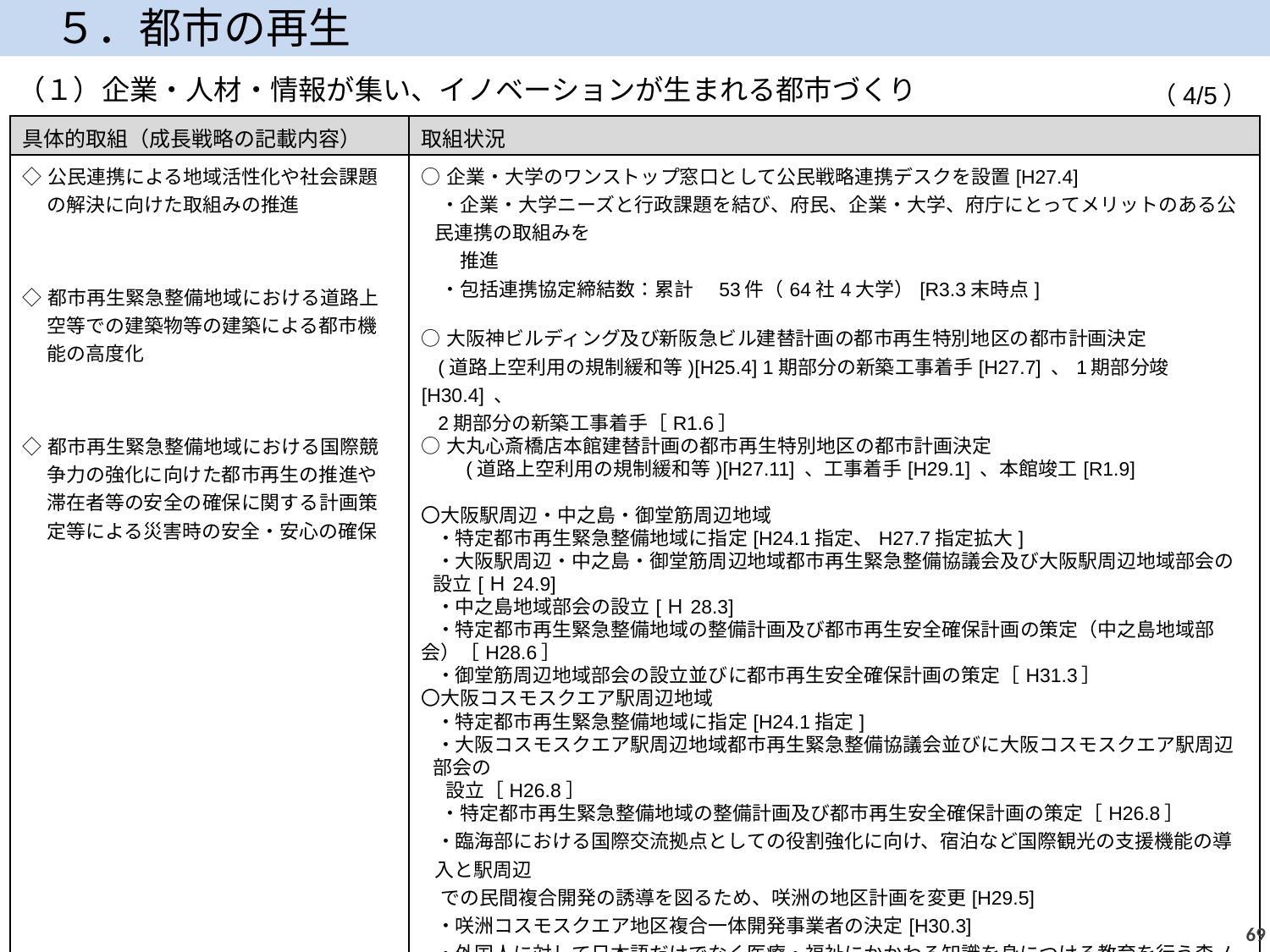

５．都市の再生
（１）企業・人材・情報が集い、イノベーションが生まれる都市づくり
（4/5）
| 具体的取組（成長戦略の記載内容） | 取組状況 |
| --- | --- |
| ◇公民連携による地域活性化や社会課題の解決に向けた取組みの推進 ◇都市再生緊急整備地域における道路上空等での建築物等の建築による都市機能の高度化 ◇都市再生緊急整備地域における国際競争力の強化に向けた都市再生の推進や滞在者等の安全の確保に関する計画策定等による災害時の安全・安心の確保 | ○企業・大学のワンストップ窓口として公民戦略連携デスクを設置[H27.4]　 　・企業・大学ニーズと行政課題を結び、府民、企業・大学、府庁にとってメリットのある公民連携の取組みを　 　　推進 　・包括連携協定締結数：累計　53件（64社4大学）[R3.3末時点] ○大阪神ビルディング及び新阪急ビル建替計画の都市再生特別地区の都市計画決定 (道路上空利用の規制緩和等)[H25.4] 1期部分の新築工事着手[H27.7] 、1期部分竣[H30.4] 、 2期部分の新築工事着手［R1.6］ ○大丸心斎橋店本館建替計画の都市再生特別地区の都市計画決定 　　(道路上空利用の規制緩和等)[H27.11] 、工事着手[H29.1] 、本館竣工[R1.9] 〇大阪駅周辺・中之島・御堂筋周辺地域 ・特定都市再生緊急整備地域に指定[H24.1指定、H27.7指定拡大] ・大阪駅周辺・中之島・御堂筋周辺地域都市再生緊急整備協議会及び大阪駅周辺地域部会の設立[Ｈ24.9] ・中之島地域部会の設立[Ｈ28.3] ・特定都市再生緊急整備地域の整備計画及び都市再生安全確保計画の策定（中之島地域部会）［H28.6］ ・御堂筋周辺地域部会の設立並びに都市再生安全確保計画の策定［H31.3］ 〇大阪コスモスクエア駅周辺地域 ・特定都市再生緊急整備地域に指定[H24.1指定] ・大阪コスモスクエア駅周辺地域都市再生緊急整備協議会並びに大阪コスモスクエア駅周辺部会の 　 設立［H26.8］ 　・特定都市再生緊急整備地域の整備計画及び都市再生安全確保計画の策定［H26.8］ ・臨海部における国際交流拠点としての役割強化に向け、宿泊など国際観光の支援機能の導入と駅周辺 での民間複合開発の誘導を図るため、咲洲の地区計画を変更[H29.5] ・咲洲コスモスクエア地区複合一体開発事業者の決定[H30.3]　 ・外国人に対して日本語だけでなく医療・福祉にかかわる知識を身につける教育を行う森ノ宮医療学園ラン ゲージスクールが開校［H31.4］ （次ページに続く） |
69